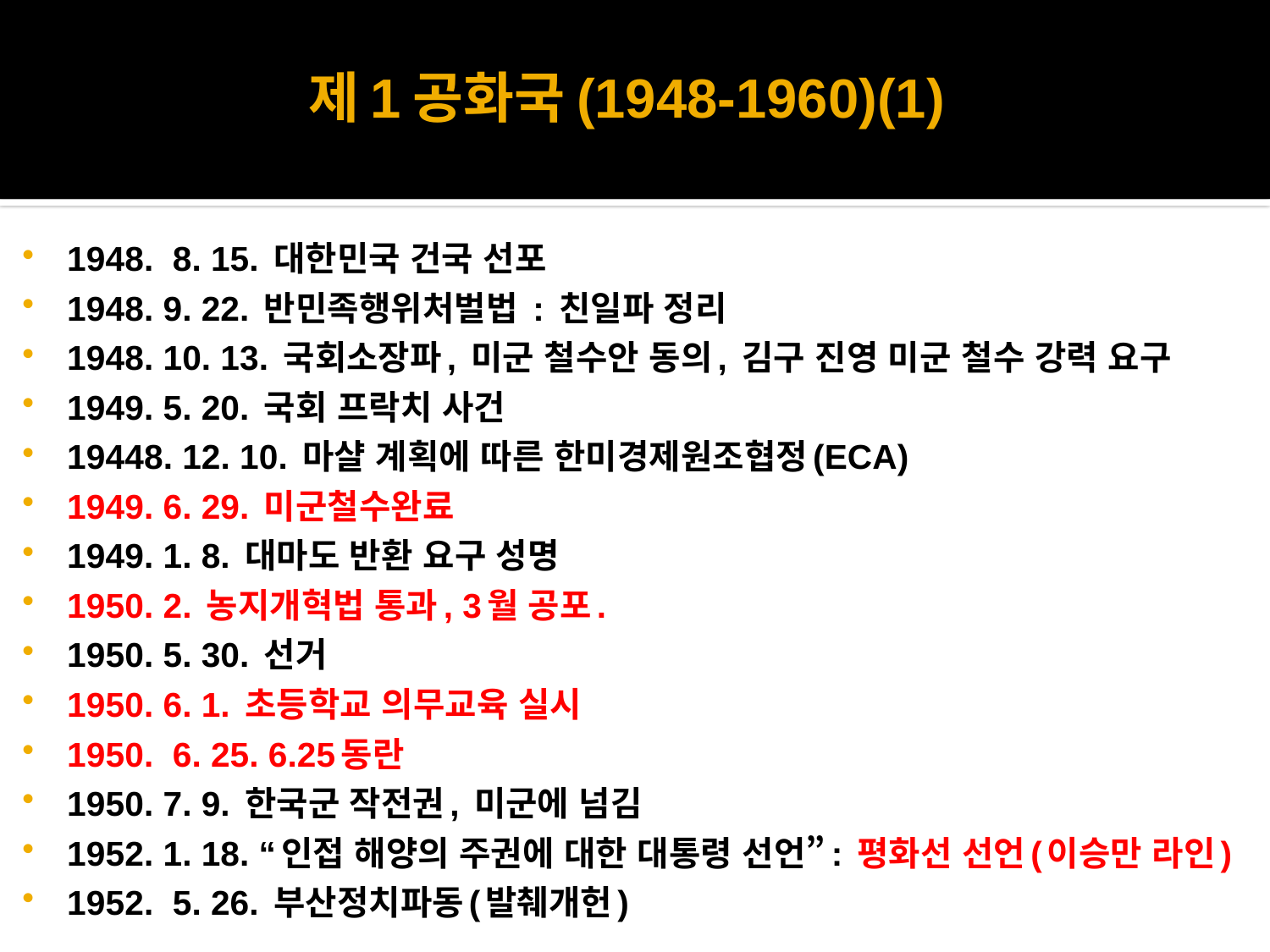

# 제1공화국(1948-1960)(1)
1948.  8. 15. 대한민국 건국 선포
1948. 9. 22. 반민족행위처벌법 : 친일파 정리
1948. 10. 13. 국회소장파, 미군 철수안 동의, 김구 진영 미군 철수 강력 요구
1949. 5. 20. 국회 프락치 사건
19448. 12. 10. 마샬 계획에 따른 한미경제원조협정(ECA)
1949. 6. 29. 미군철수완료
1949. 1. 8. 대마도 반환 요구 성명
1950. 2. 농지개혁법 통과, 3월 공포.
1950. 5. 30. 선거
1950. 6. 1. 초등학교 의무교육 실시
1950.  6. 25. 6.25동란
1950. 7. 9. 한국군 작전권, 미군에 넘김
1952. 1. 18. “인접 해양의 주권에 대한 대통령 선언”: 평화선 선언(이승만 라인)
1952.  5. 26. 부산정치파동(발췌개헌)